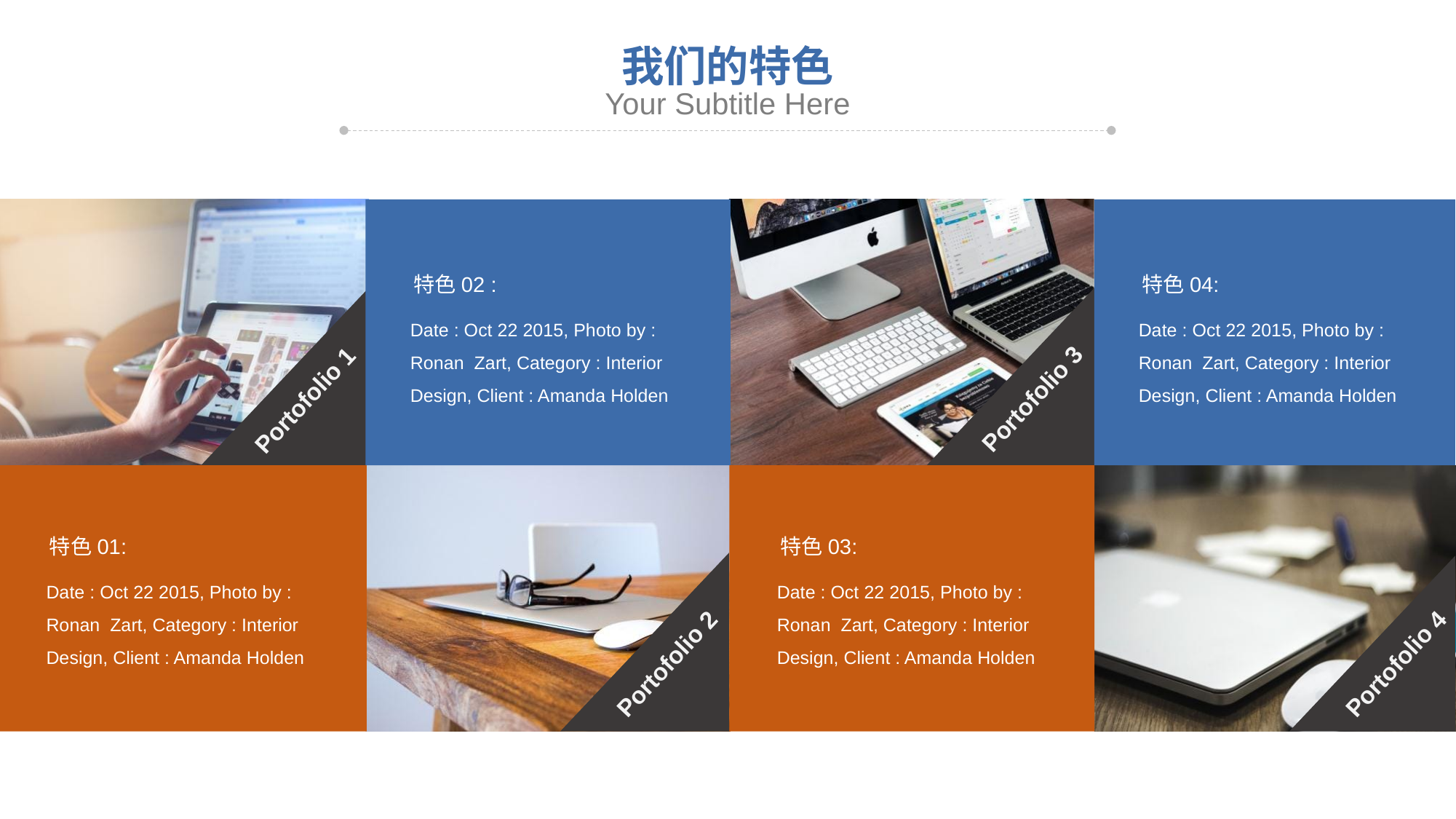

我们的特色
Your Subtitle Here

特色02 :
Date : Oct 22 2015, Photo by : Ronan  Zart, Category : Interior Design, Client : Amanda Holden

特色04:
Date : Oct 22 2015, Photo by : Ronan  Zart, Category : Interior Design, Client : Amanda Holden

Portofolio 3

Portofolio 1

特色01:
Date : Oct 22 2015, Photo by : Ronan  Zart, Category : Interior Design, Client : Amanda Holden

特色03:
Date : Oct 22 2015, Photo by : Ronan  Zart, Category : Interior Design, Client : Amanda Holden

Portofolio 2

Portofolio 4